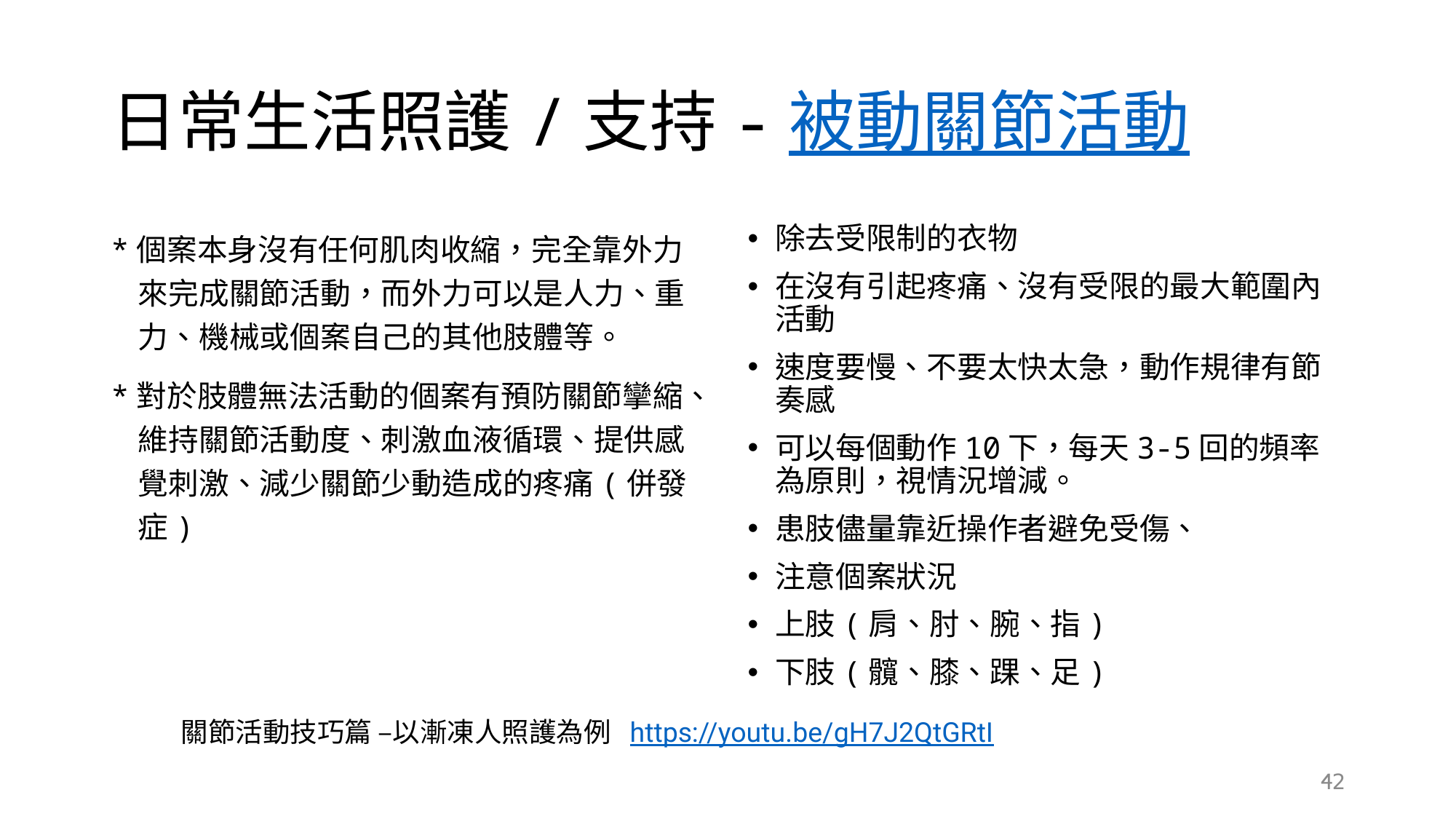

# 日常生活照護/支持-被動關節活動
*個案本身沒有任何肌肉收縮，完全靠外力來完成關節活動，而外力可以是人力、重力、機械或個案自己的其他肢體等。
*對於肢體無法活動的個案有預防關節攣縮、維持關節活動度、刺激血液循環、提供感覺刺激、減少關節少動造成的疼痛(併發症)

除去受限制的衣物
在沒有引起疼痛、沒有受限的最大範圍內活動
速度要慢、不要太快太急，動作規律有節奏感
可以每個動作10下，每天3-5回的頻率為原則，視情況增減。
患肢儘量靠近操作者避免受傷、
注意個案狀況
上肢(肩、肘、腕、指)
下肢(髖、膝、踝、足)
關節活動技巧篇 –以漸凍人照護為例  https://youtu.be/gH7J2QtGRtI

42